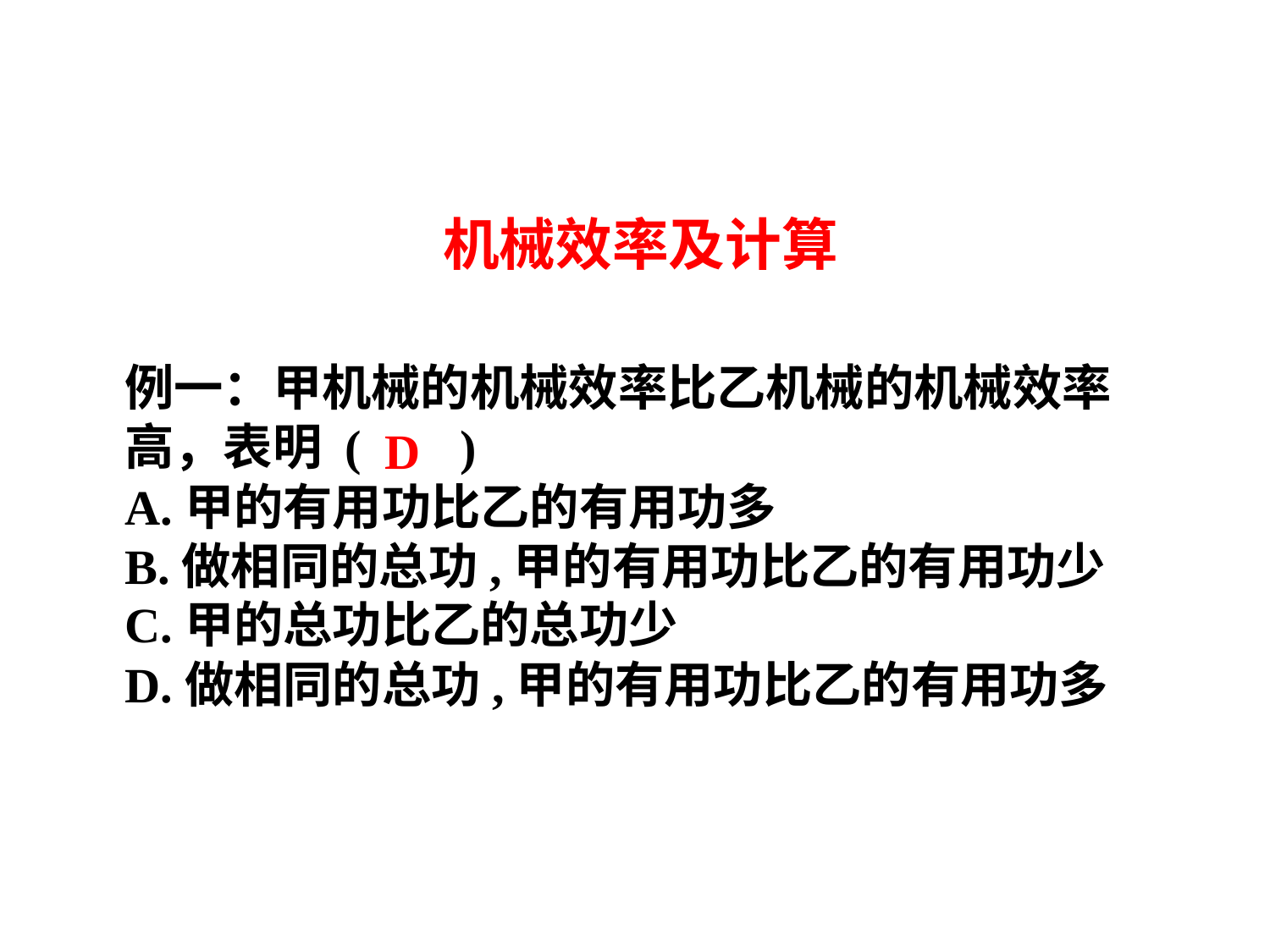

机械效率及计算
例一：甲机械的机械效率比乙机械的机械效率高，表明 (        )
A.甲的有用功比乙的有用功多
B.做相同的总功,甲的有用功比乙的有用功少
C.甲的总功比乙的总功少
D.做相同的总功,甲的有用功比乙的有用功多
D